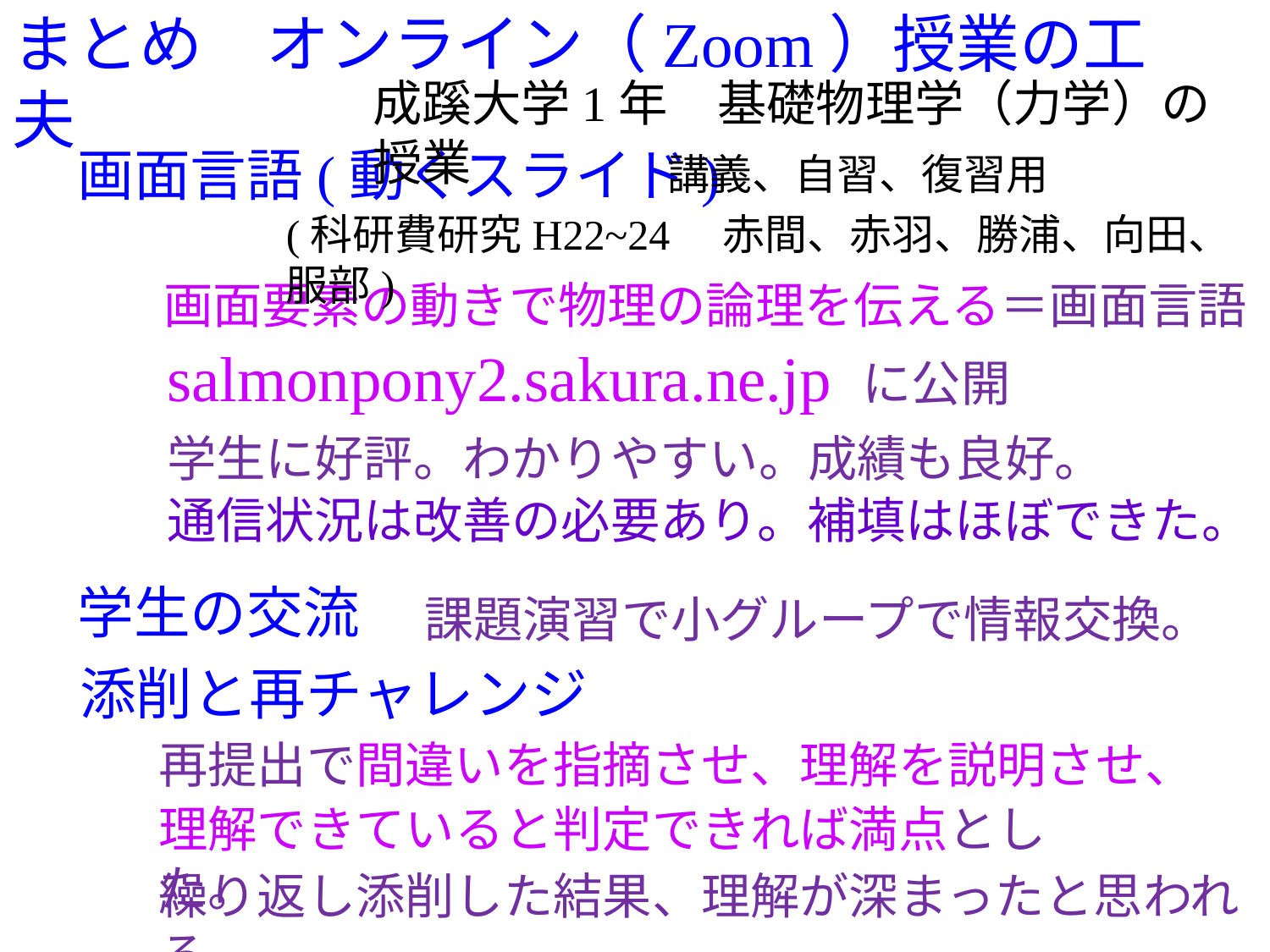

まとめ　オンライン（Zoom）授業の工夫
成蹊大学1年　基礎物理学（力学）の授業
画面言語(動くスライド)
講義、自習、復習用
(科研費研究H22~24　赤間、赤羽、勝浦、向田、服部)
画面要素の動きで物理の論理を伝える＝画面言語
salmonpony2.sakura.ne.jp に公開
学生に好評。わかりやすい。成績も良好。
通信状況は改善の必要あり。補填はほぼできた。
学生の交流
課題演習で小グループで情報交換。
添削と再チャレンジ
再提出で間違いを指摘させ、理解を説明させ、
理解できていると判定できれば満点とした。
繰り返し添削した結果、理解が深まったと思われる。